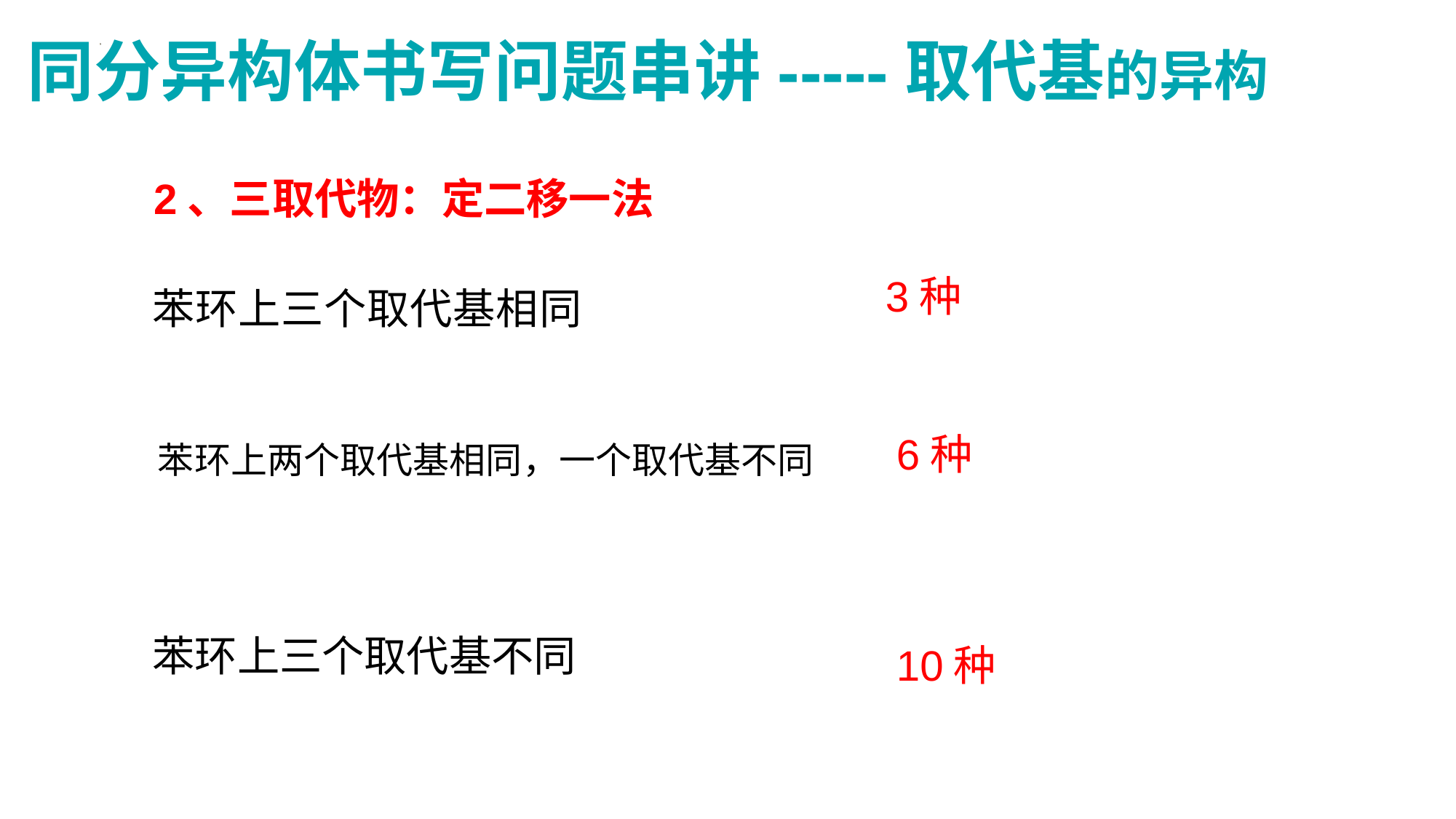

同分异构体书写问题串讲-----取代基的异构
2、三取代物：定二移一法
苯环上三个取代基相同
3种
苯环上两个取代基相同，一个取代基不同
6种
苯环上三个取代基不同
10种